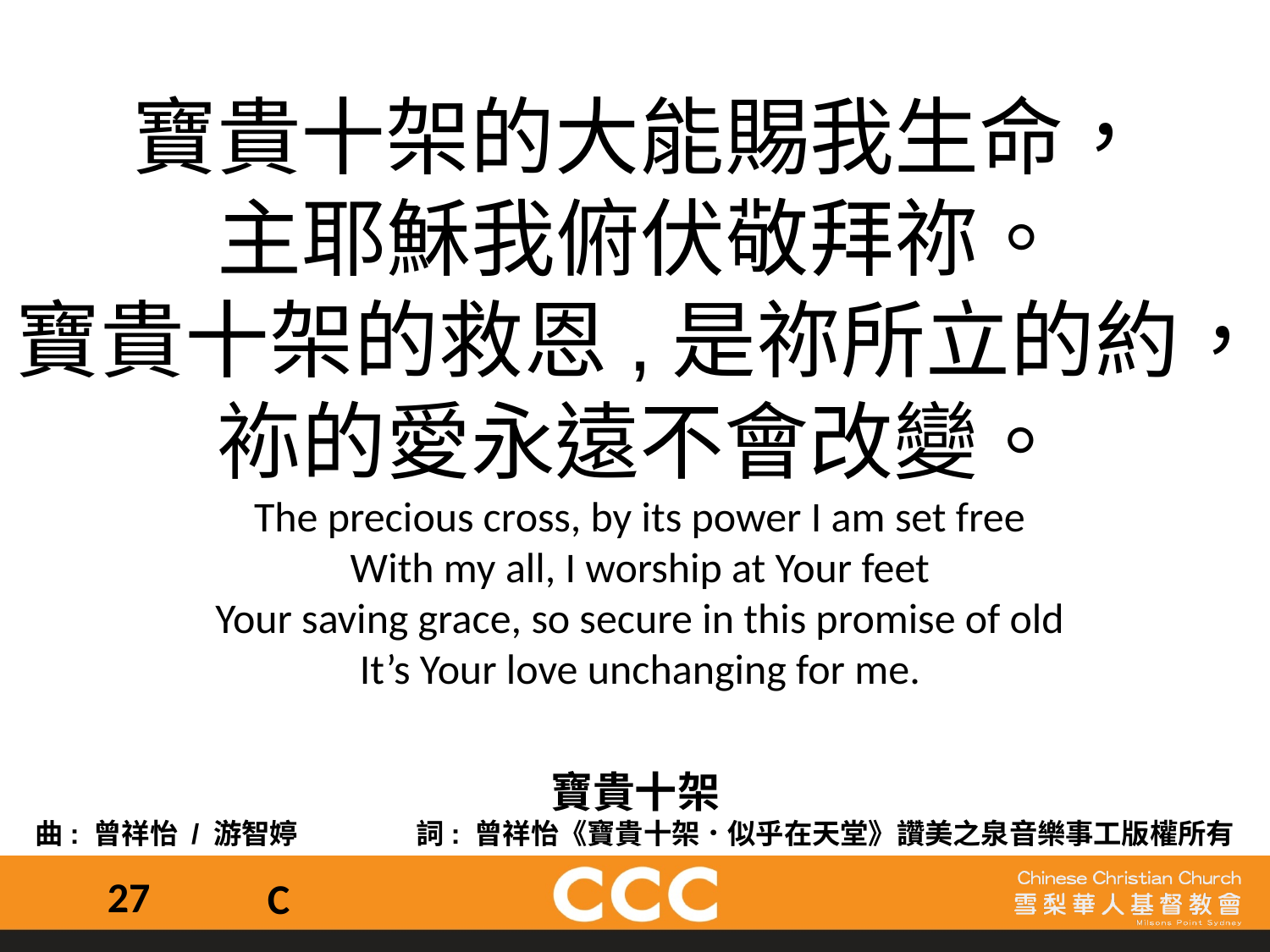

寶貴十架的大能賜我生命，
主耶穌我俯伏敬拜祢。
寶貴十架的救恩,是祢所立的約，
袮的愛永遠不會改變。
The precious cross, by its power I am set free
With my all, I worship at Your feet
Your saving grace, so secure in this promise of old
It’s Your love unchanging for me.
寶貴十架
曲: 曾祥怡 / 游智婷	詞: 曾祥怡《寶貴十架．似乎在天堂》讚美之泉音樂事工版權所有
27
C